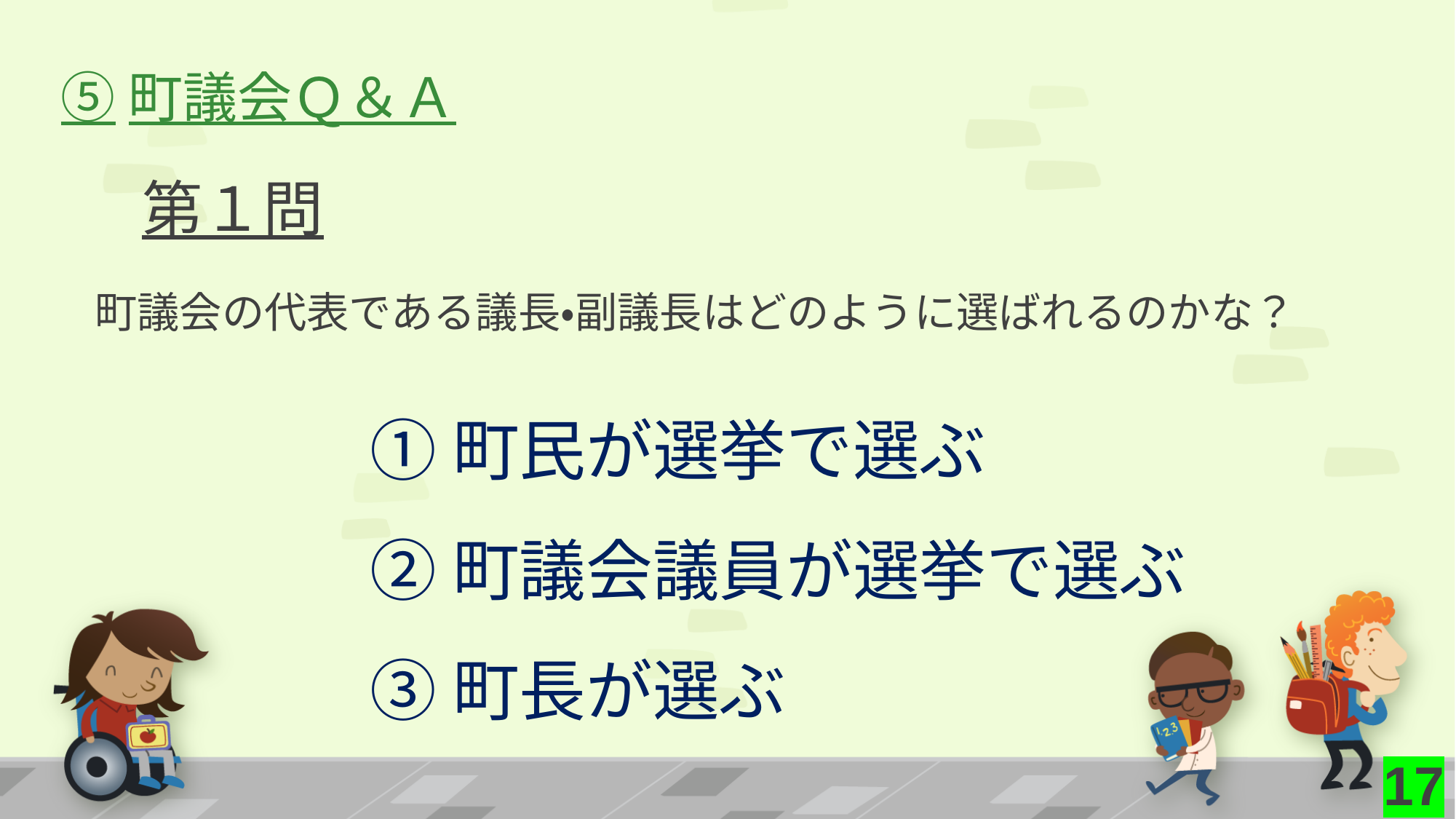

⑤町議会Ｑ＆Ａ
第１問
町議会の代表である議長・副議長はどのように選ばれるのかな？

①町民が選挙で選ぶ
②町議会議員が選挙で選ぶ
③町長が選ぶ
17